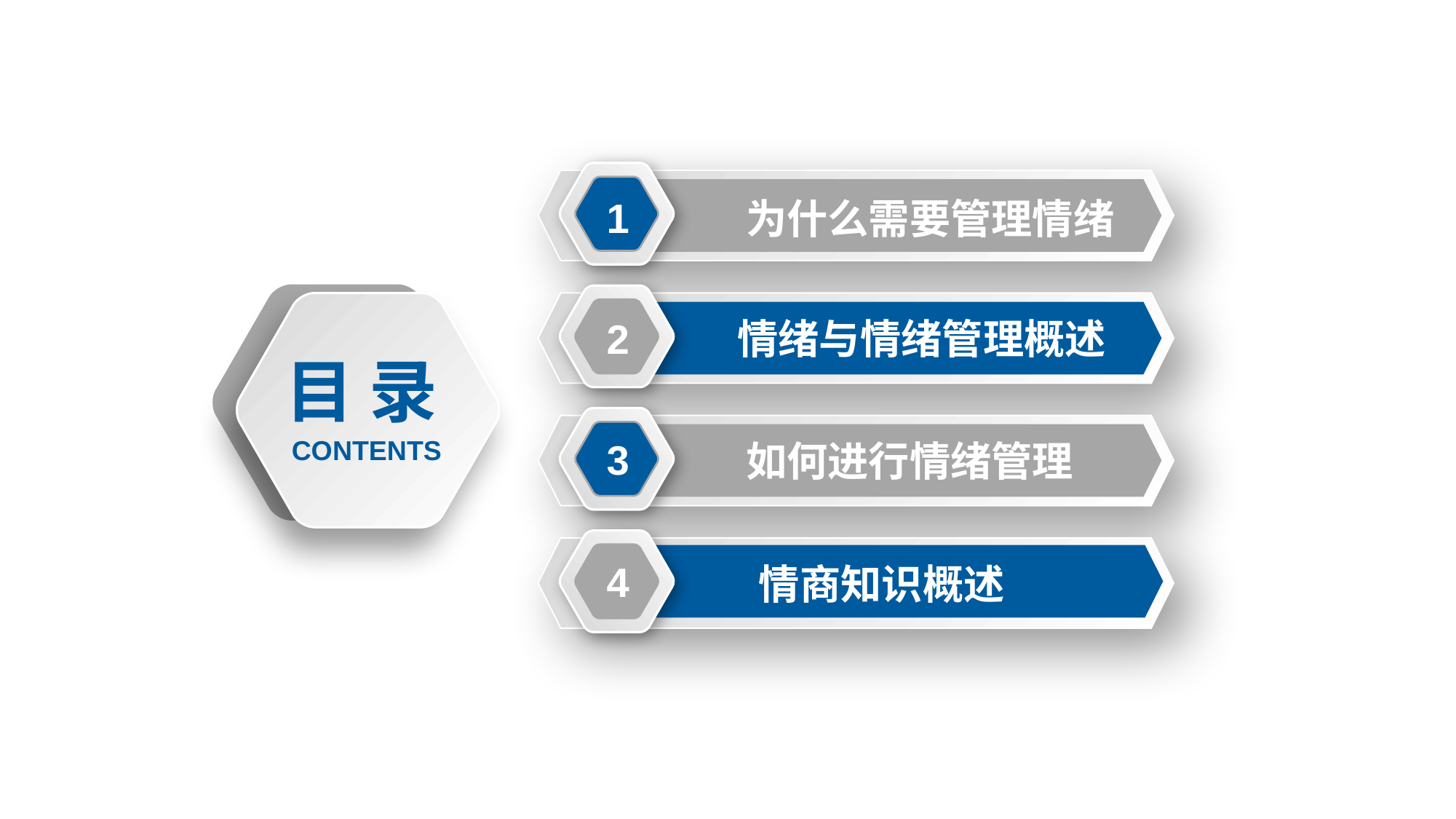

1
为什么需要管理情绪

2
情绪与情绪管理概述
目 录

CONTENTS
3
如何进行情绪管理

4
情商知识概述